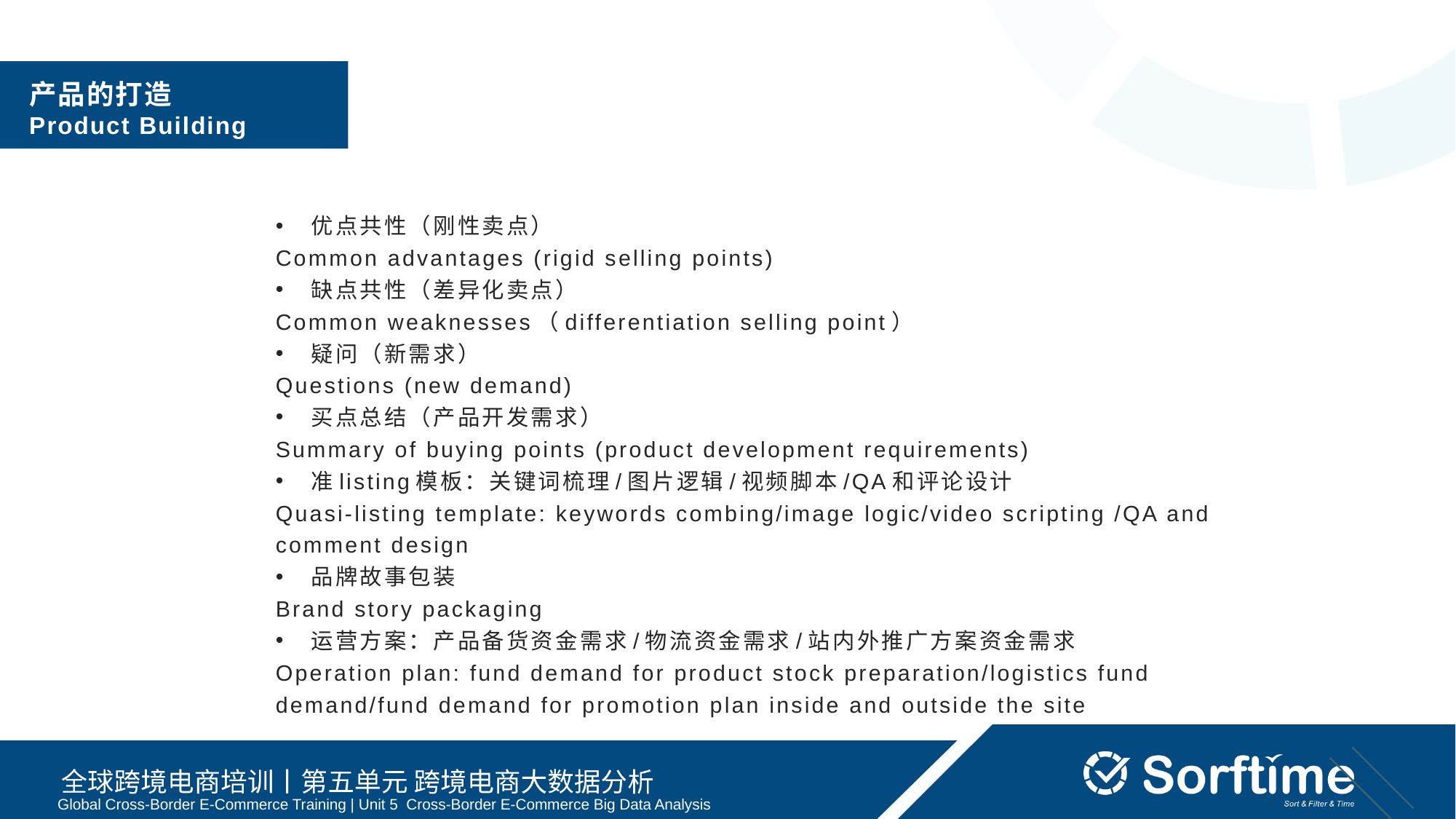

产品的打造
Product Building
优点共性（刚性卖点）
Common advantages (rigid selling points)
缺点共性（差异化卖点）
Common weaknesses（differentiation selling point）
疑问（新需求）
Questions (new demand)
买点总结（产品开发需求）
Summary of buying points (product development requirements)
准listing模板：关键词梳理/图片逻辑/视频脚本/QA和评论设计
Quasi-listing template: keywords combing/image logic/video scripting /QA and comment design
品牌故事包装
Brand story packaging
运营方案：产品备货资金需求/物流资金需求/站内外推广方案资金需求
Operation plan: fund demand for product stock preparation/logistics fund demand/fund demand for promotion plan inside and outside the site

Global Cross-Border E-Commerce Training | Unit 5  Cross-Border E-Commerce Big Data Analysis